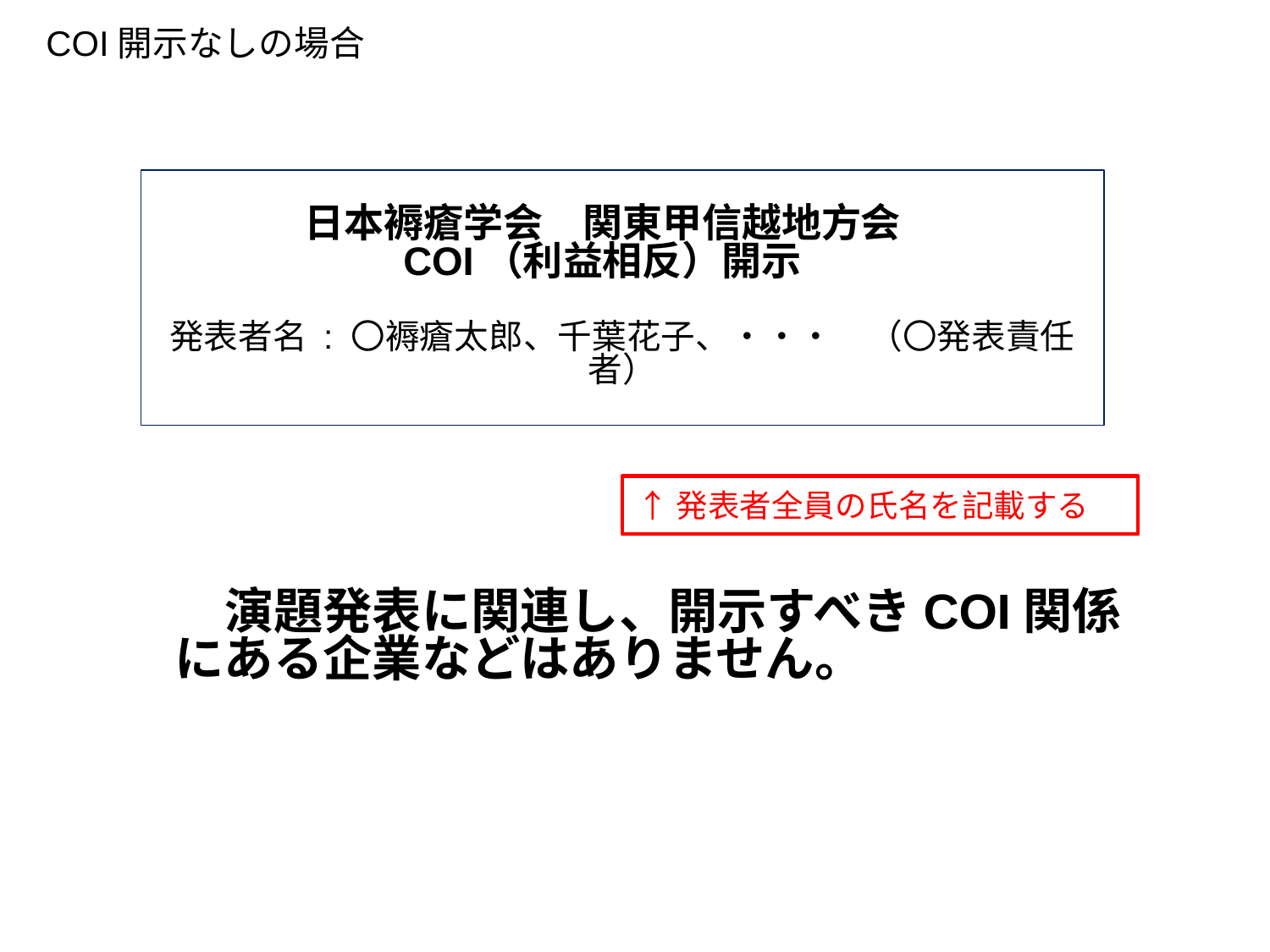

COI開示なしの場合

日本褥瘡学会　関東甲信越地方会　
COI（利益相反）開示　
発表者名 : 〇褥瘡太郎、千葉花子、・・・　（〇発表責任者）

↑発表者全員の氏名を記載する
　演題発表に関連し、開示すべきCOI関係にある企業などはありません。